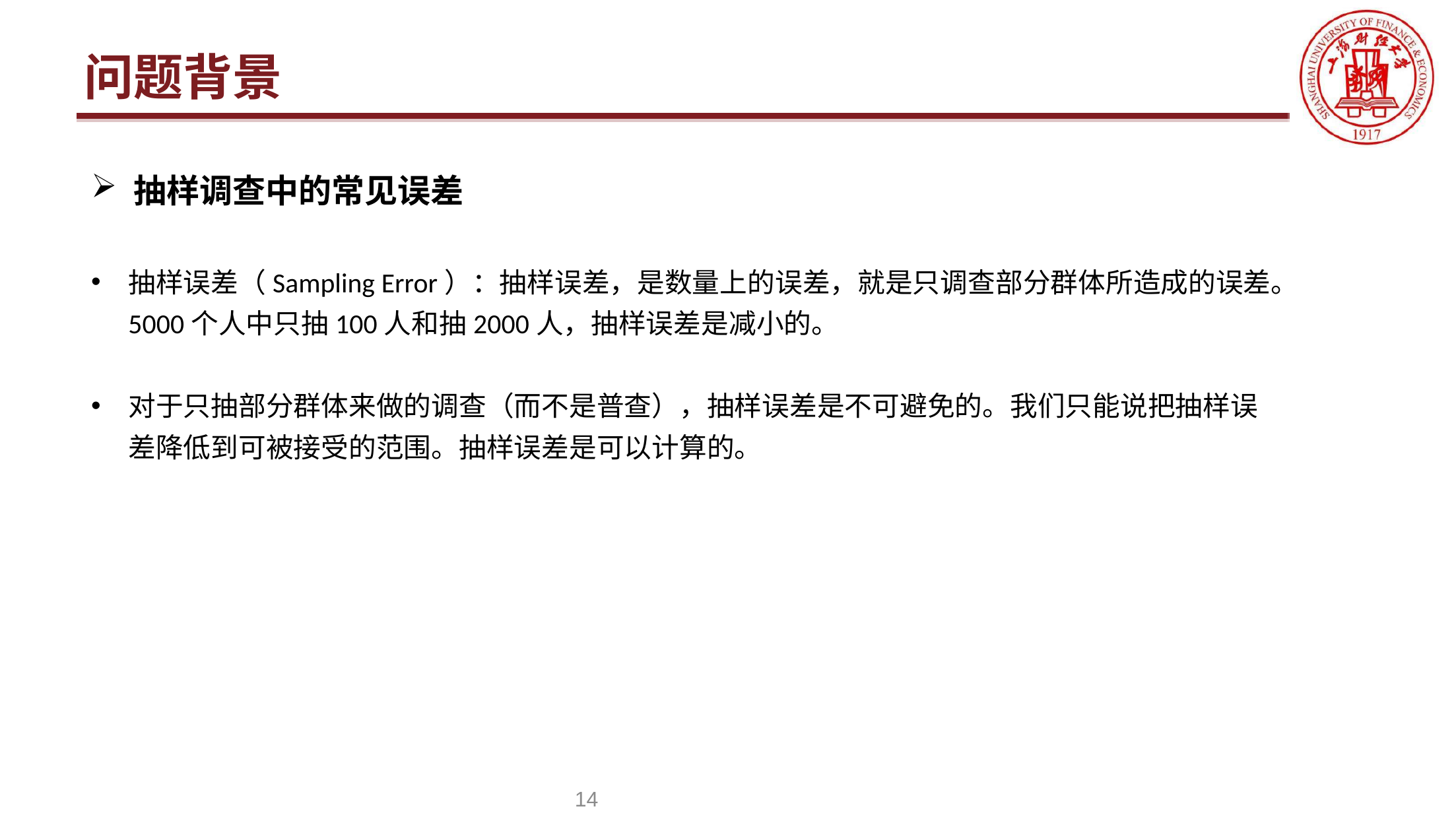

# 问题背景
抽样调查中的常见误差

抽样误差（Sampling Error）：抽样误差，是数量上的误差，就是只调查部分群体所造成的误差。5000个人中只抽100人和抽2000人，抽样误差是减小的。

对于只抽部分群体来做的调查（而不是普查），抽样误差是不可避免的。我们只能说把抽样误差降低到可被接受的范围。抽样误差是可以计算的。
14